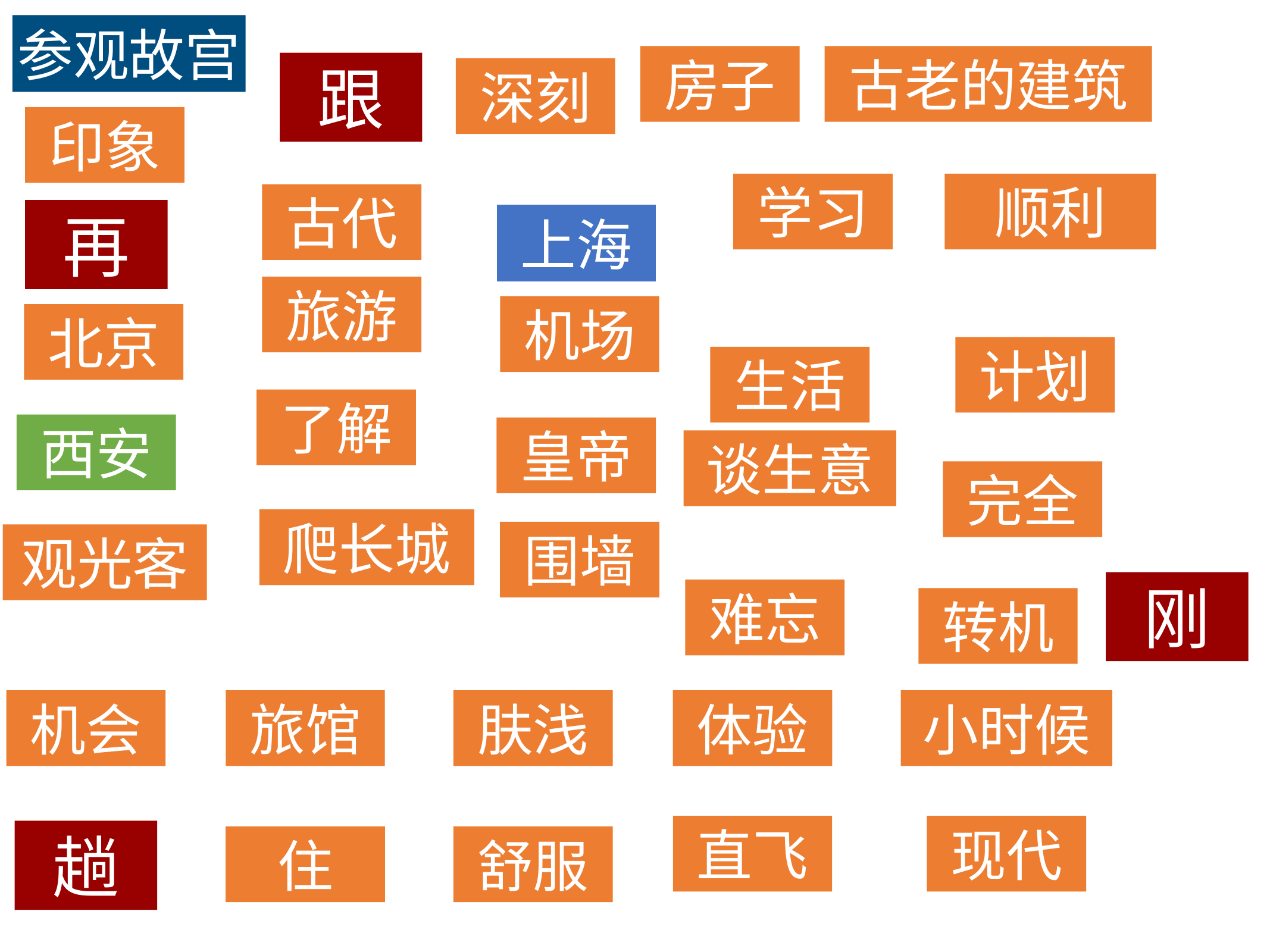

参观故宫
房子
古老的建筑
跟
深刻
印象
学习
顺利
古代
再
上海
旅游
机场
北京
计划
生活
了解
西安
皇帝
谈生意
完全
爬长城
围墙
观光客
刚
难忘
转机
机会
旅馆
肤浅
体验
小时候
直飞
现代
趟
住
舒服